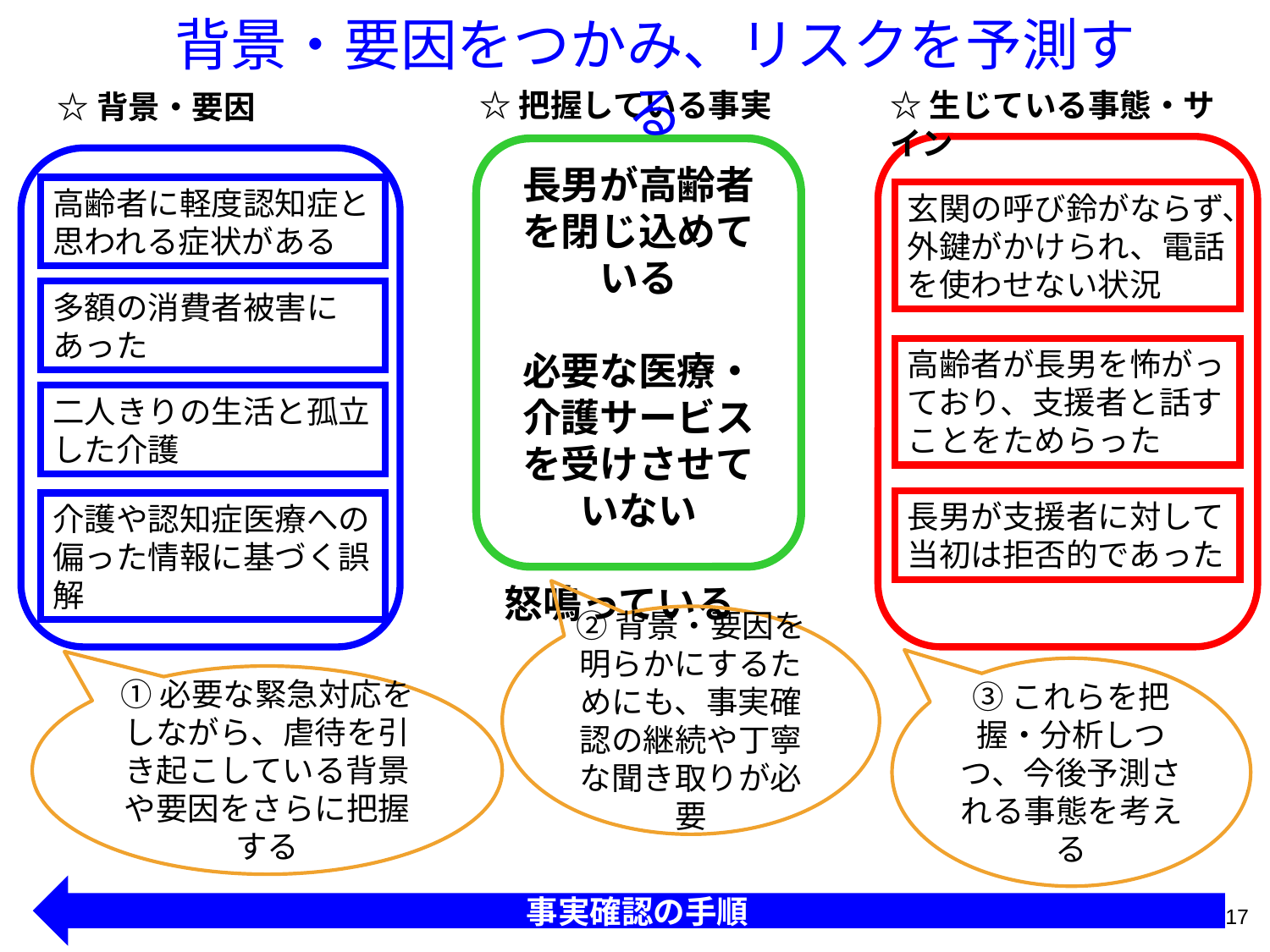

背景・要因をつかみ、リスクを予測する
☆生じている事態・サイン
☆把握している事実
☆背景・要因

長男が高齢者を閉じ込めている

必要な医療・介護サービスを受けさせていない

怒鳴っている

高齢者に軽度認知症と思われる症状がある
玄関の呼び鈴がならず、外鍵がかけられ、電話を使わせない状況
多額の消費者被害にあった
高齢者が長男を怖がっており、支援者と話すことをためらった
二人きりの生活と孤立した介護
長男が支援者に対して当初は拒否的であった
介護や認知症医療への偏った情報に基づく誤解
②背景・要因を明らかにするためにも、事実確認の継続や丁寧な聞き取りが必要
③これらを把握・分析しつつ、今後予測される事態を考える
①必要な緊急対応をしながら、虐待を引き起こしている背景や要因をさらに把握する
事実確認の手順
17